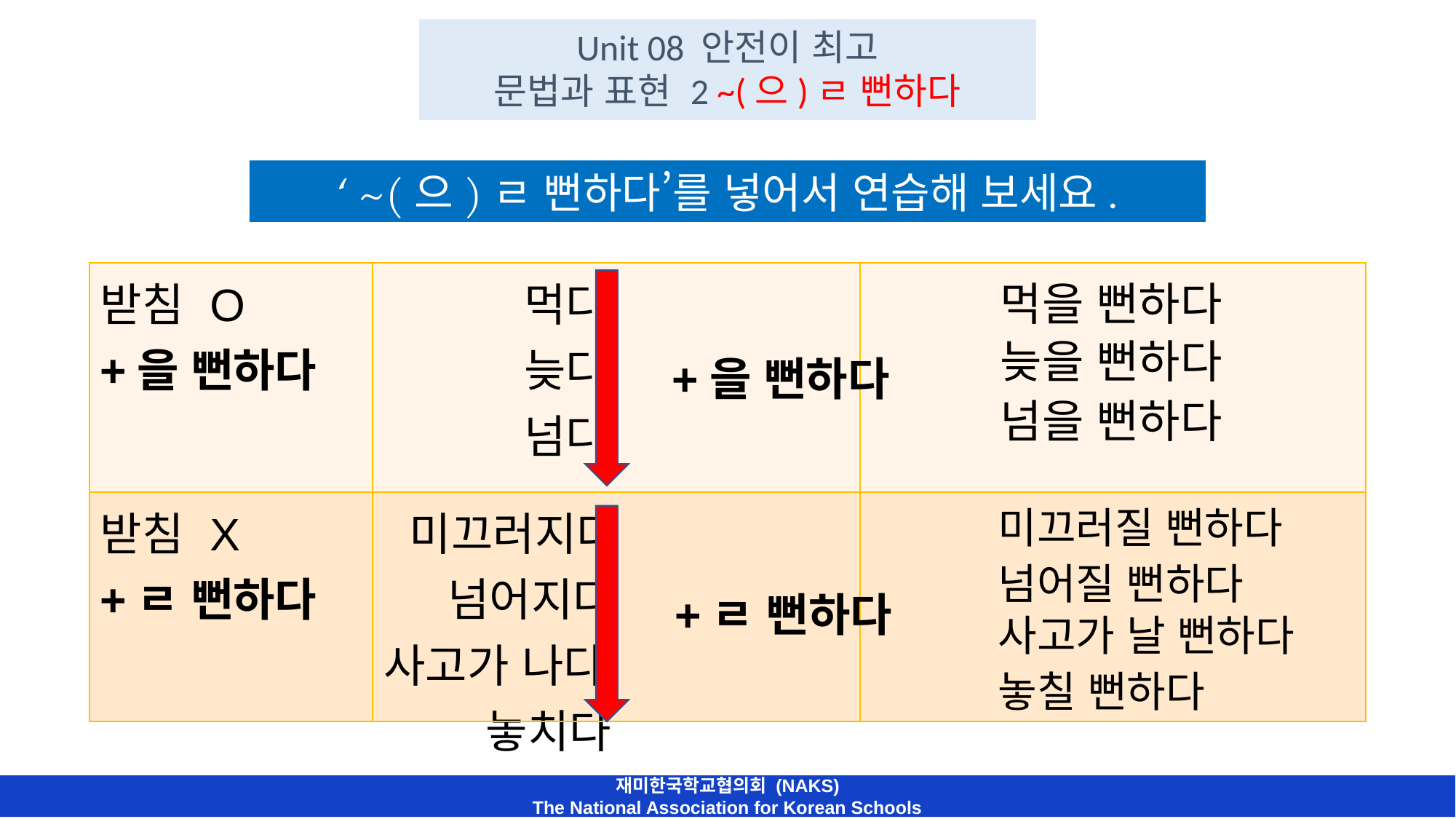

Unit 08 안전이 최고
문법과 표현 2 ~(으)ㄹ 뻔하다
‘ ~(으)ㄹ 뻔하다’를 넣어서 연습해 보세요.
| 받침 O +을 뻔하다 | 먹다 늦다 넘다 |  |
| --- | --- | --- |
| 받침 X +ㄹ 뻔하다 | 미끄러지다 넘어지다 사고가 나다 놓치다 |  |

먹을 뻔하다
늦을 뻔하다
+을 뻔하다
넘을 뻔하다
미끄러질 뻔하다

넘어질 뻔하다
+ㄹ 뻔하다
사고가 날 뻔하다
놓칠 뻔하다
재미한국학교협의회 (NAKS)
The National Association for Korean Schools